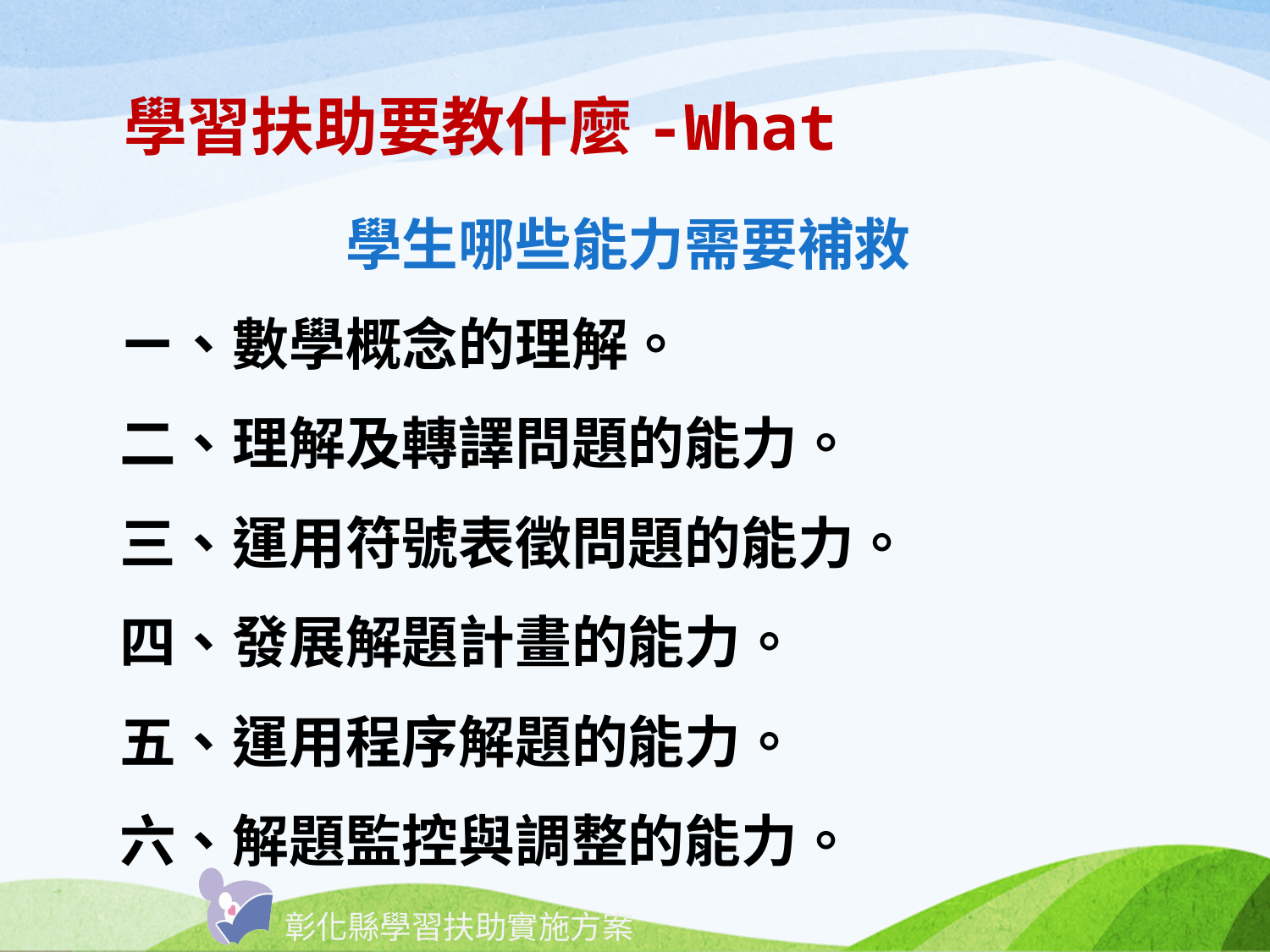

# 學習扶助要教什麼-What
學生哪些能力需要補救
ㄧ、數學概念的理解。
二、理解及轉譯問題的能力。
三、運用符號表徵問題的能力。
四、發展解題計畫的能力。
五、運用程序解題的能力。
六、解題監控與調整的能力。